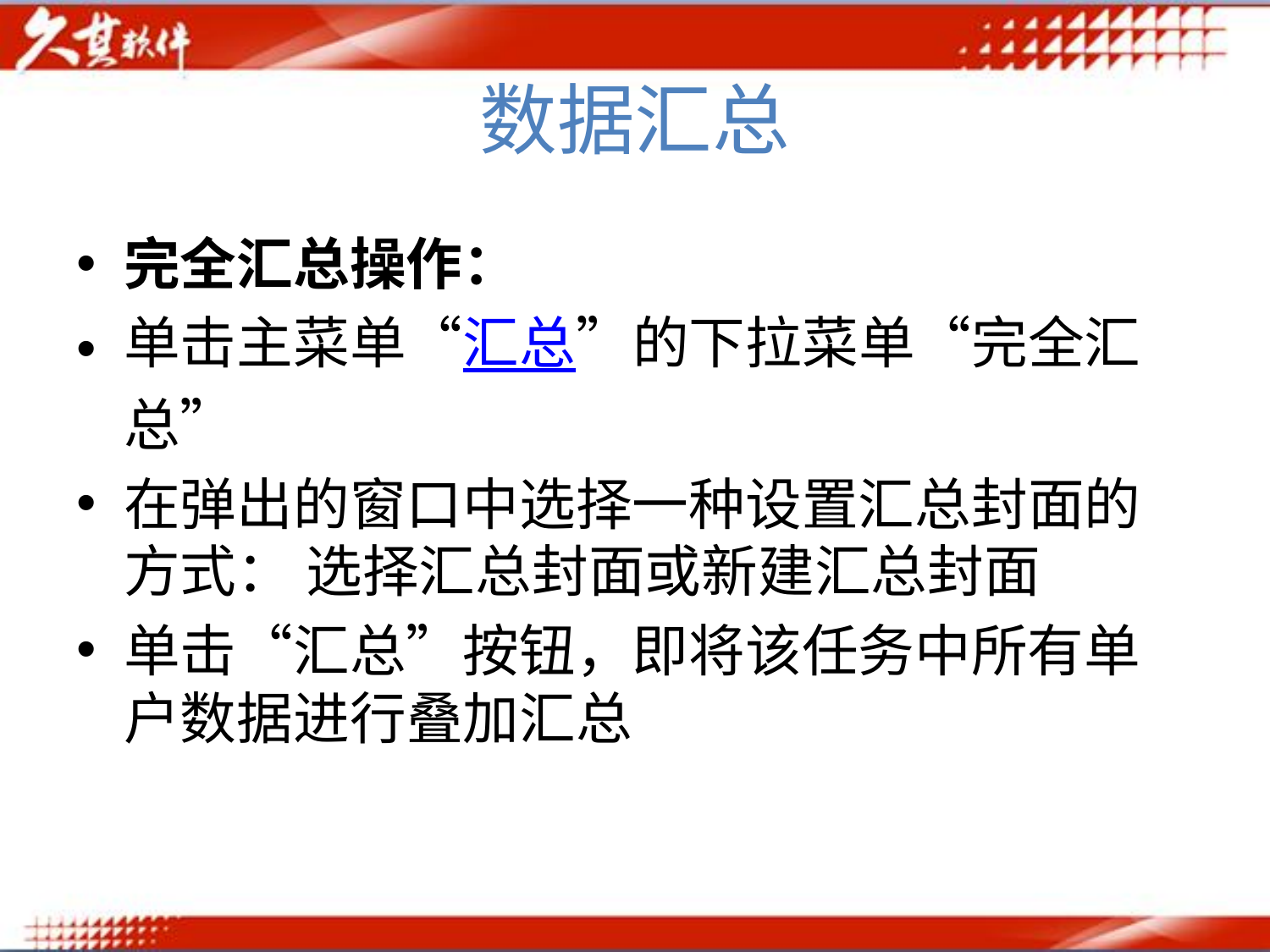

# 数据汇总
完全汇总操作：
单击主菜单“汇总”的下拉菜单“完全汇总”
在弹出的窗口中选择一种设置汇总封面的方式： 选择汇总封面或新建汇总封面
单击“汇总”按钮，即将该任务中所有单户数据进行叠加汇总